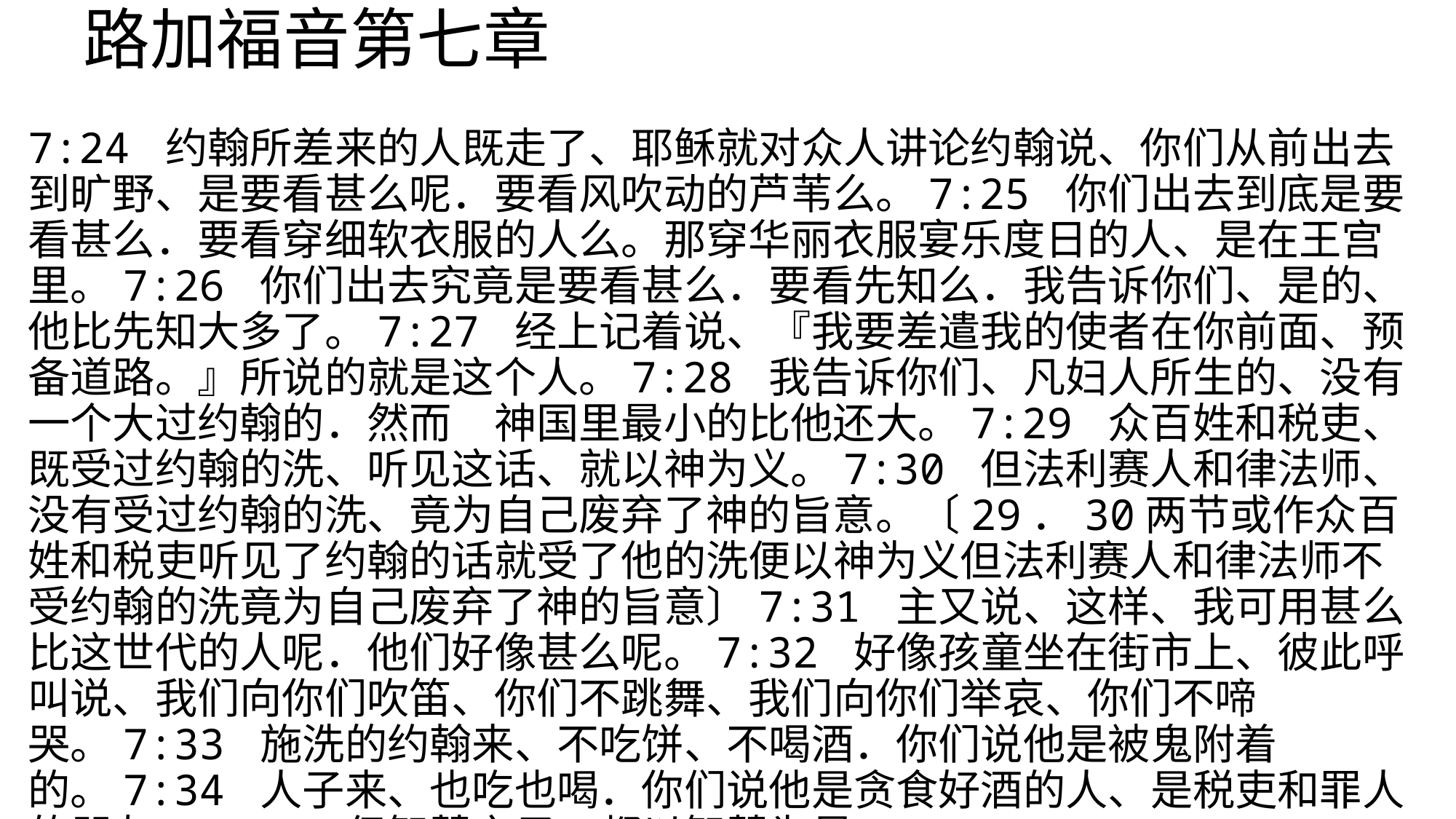

# 路加福音第七章
7:24 约翰所差来的人既走了、耶稣就对众人讲论约翰说、你们从前出去到旷野、是要看甚么呢．要看风吹动的芦苇么。7:25 你们出去到底是要看甚么．要看穿细软衣服的人么。那穿华丽衣服宴乐度日的人、是在王宫里。7:26 你们出去究竟是要看甚么．要看先知么．我告诉你们、是的、他比先知大多了。7:27 经上记着说、『我要差遣我的使者在你前面、预备道路。』所说的就是这个人。7:28 我告诉你们、凡妇人所生的、没有一个大过约翰的．然而　神国里最小的比他还大。7:29 众百姓和税吏、既受过约翰的洗、听见这话、就以神为义。7:30 但法利赛人和律法师、没有受过约翰的洗、竟为自己废弃了神的旨意。〔29．30两节或作众百姓和税吏听见了约翰的话就受了他的洗便以神为义但法利赛人和律法师不受约翰的洗竟为自己废弃了神的旨意〕7:31 主又说、这样、我可用甚么比这世代的人呢．他们好像甚么呢。7:32 好像孩童坐在街市上、彼此呼叫说、我们向你们吹笛、你们不跳舞、我们向你们举哀、你们不啼哭。7:33 施洗的约翰来、不吃饼、不喝酒．你们说他是被鬼附着的。7:34 人子来、也吃也喝．你们说他是贪食好酒的人、是税吏和罪人的朋友。7:35 但智慧之子、都以智慧为是。